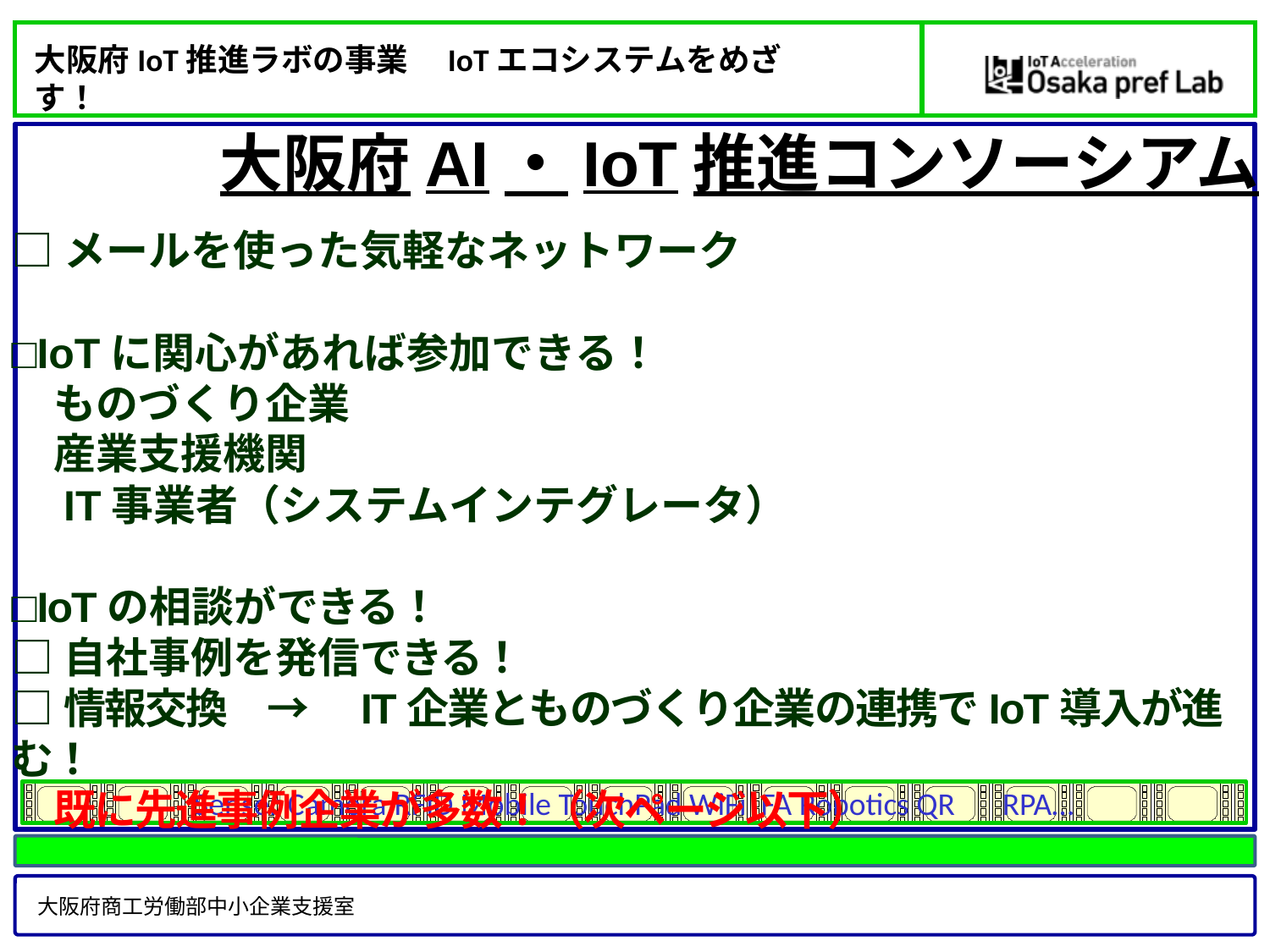

大阪府IoT推進ラボの事業　IoTエコシステムをめざす！
大阪府AI・IoT推進コンソーシアム
□メールを使った気軽なネットワーク

□IoTに関心があれば参加できる！
　ものづくり企業
　産業支援機関
　IT事業者（システムインテグレータ）

□IoTの相談ができる！
□自社事例を発信できる！
□情報交換　→　IT企業とものづくり企業の連携でIoT導入が進む！
　既に先進事例企業が多数！（次ページ以下）
Senser Camera RFID Mobile TouchPad WiFi  FA Robotics QR　RPA…